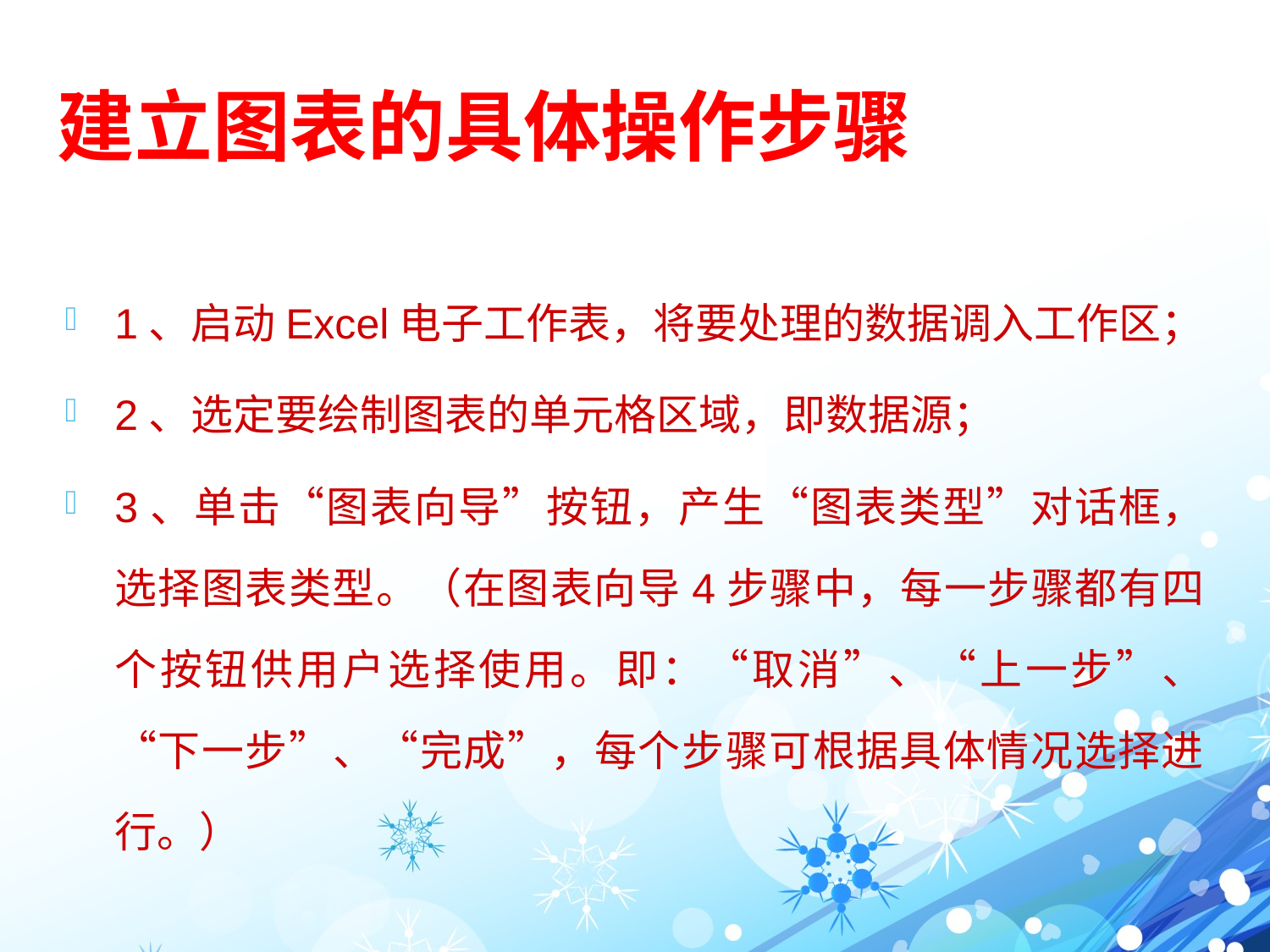

# 建立图表的具体操作步骤
1、启动Excel电子工作表，将要处理的数据调入工作区；
2、选定要绘制图表的单元格区域，即数据源；
3、单击“图表向导”按钮，产生“图表类型”对话框，选择图表类型。（在图表向导4步骤中，每一步骤都有四个按钮供用户选择使用。即：“取消”、“上一步”、“下一步”、“完成”，每个步骤可根据具体情况选择进行。）